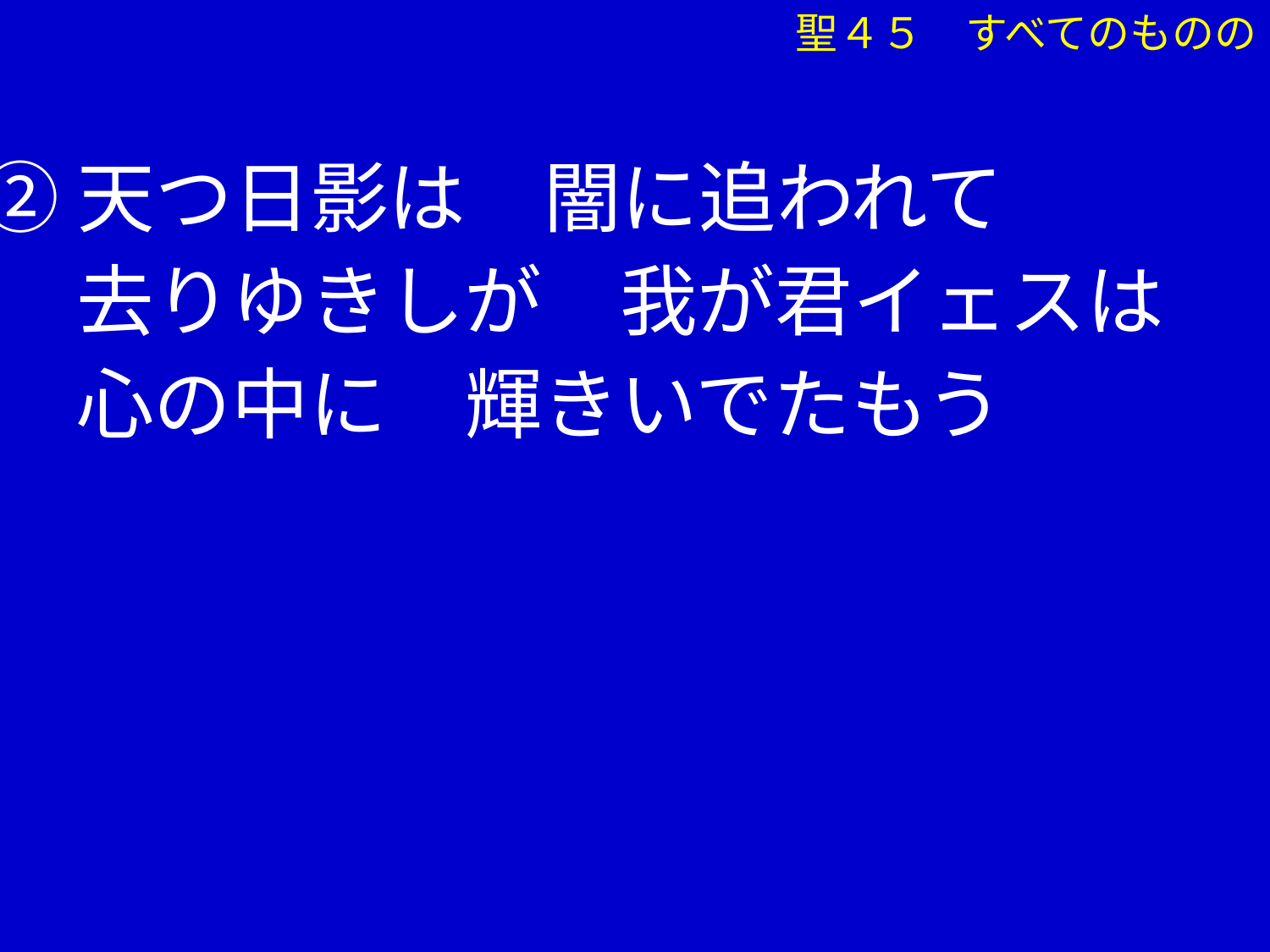

聖４５　すべてのものの
②天つ日影は　闇に追われて
　 去りゆきしが　我が君イェスは
　 心の中に　輝きいでたもう